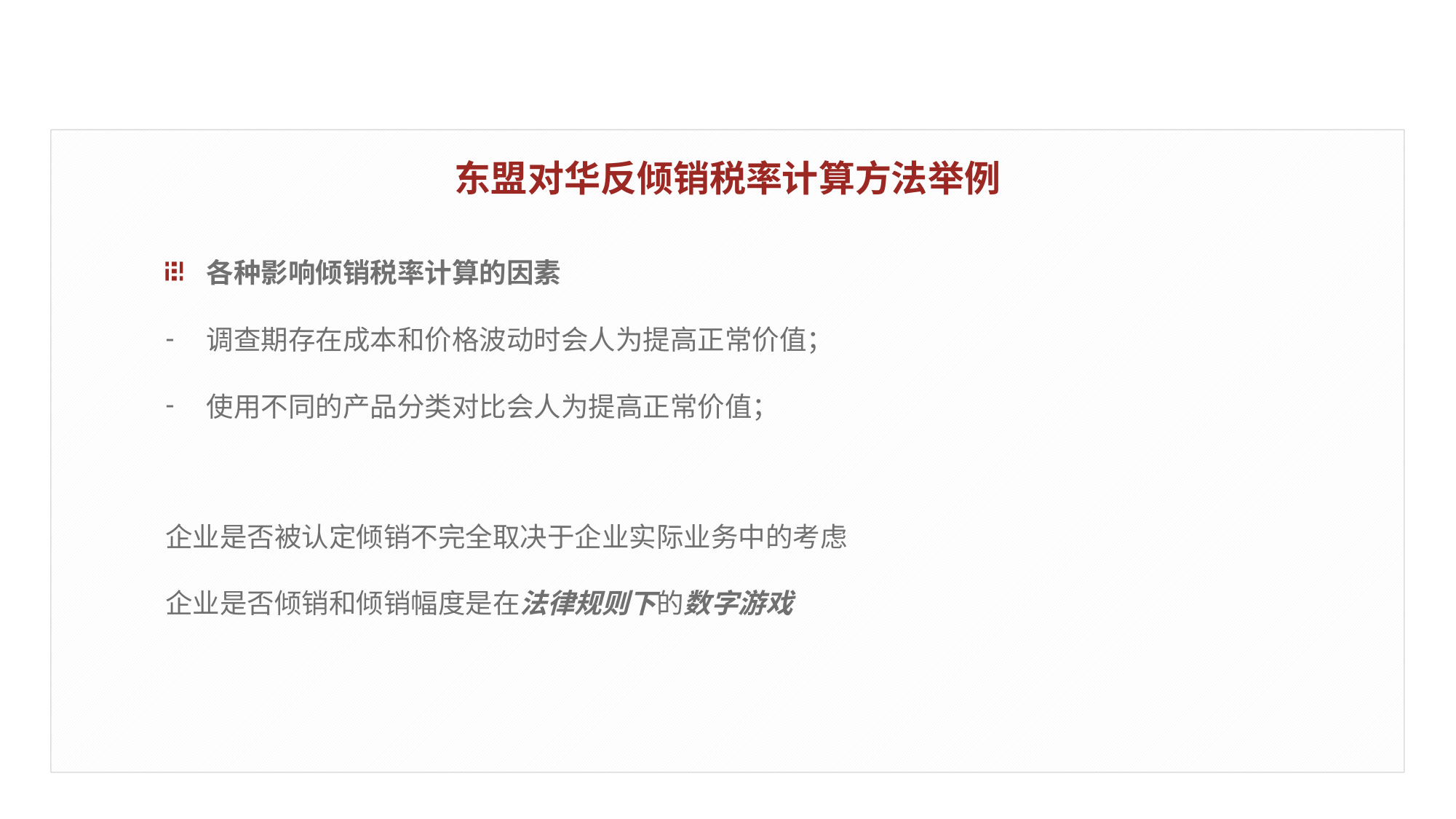

东盟对华反倾销税率计算方法举例
各种影响倾销税率计算的因素
调查期存在成本和价格波动时会人为提高正常价值；
使用不同的产品分类对比会人为提高正常价值；

企业是否被认定倾销不完全取决于企业实际业务中的考虑
企业是否倾销和倾销幅度是在法律规则下的数字游戏